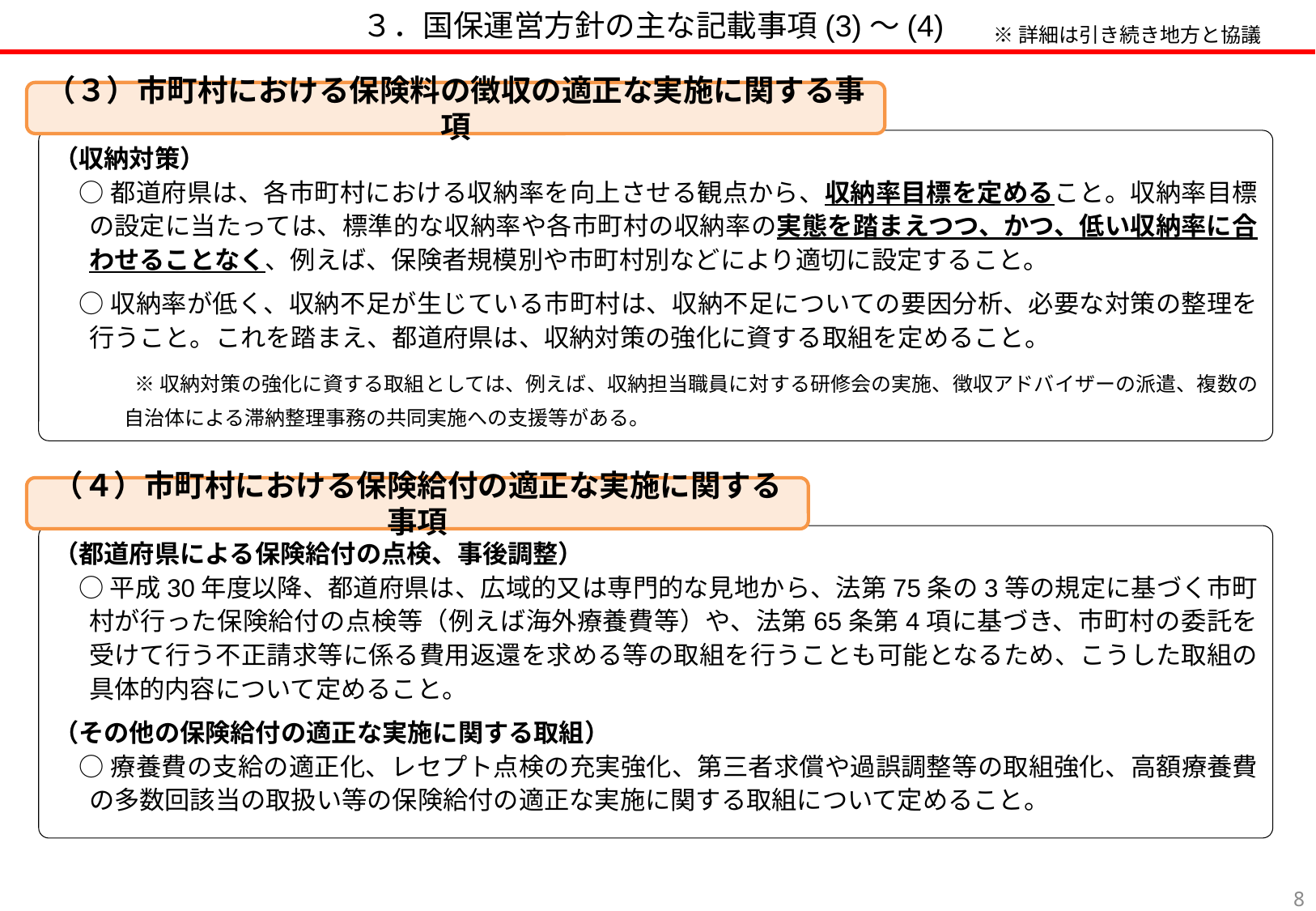

３．国保運営方針の主な記載事項(3)～(4)
※詳細は引き続き地方と協議
（３）市町村における保険料の徴収の適正な実施に関する事項
（収納対策）
　○ 都道府県は、各市町村における収納率を向上させる観点から、収納率目標を定めること。収納率目標の設定に当たっては、標準的な収納率や各市町村の収納率の実態を踏まえつつ、かつ、低い収納率に合わせることなく、例えば、保険者規模別や市町村別などにより適切に設定すること。
　○ 収納率が低く、収納不足が生じている市町村は、収納不足についての要因分析、必要な対策の整理を行うこと。これを踏まえ、都道府県は、収納対策の強化に資する取組を定めること。
　　　　※ 収納対策の強化に資する取組としては、例えば、収納担当職員に対する研修会の実施、徴収アドバイザーの派遣、複数の自治体による滞納整理事務の共同実施への支援等がある。
（４）市町村における保険給付の適正な実施に関する事項
（都道府県による保険給付の点検、事後調整）
　○ 平成30年度以降、都道府県は、広域的又は専門的な見地から、法第75条の3等の規定に基づく市町村が行った保険給付の点検等（例えば海外療養費等）や、法第65条第4項に基づき、市町村の委託を受けて行う不正請求等に係る費用返還を求める等の取組を行うことも可能となるため、こうした取組の具体的内容について定めること。
（その他の保険給付の適正な実施に関する取組）
　○ 療養費の支給の適正化、レセプト点検の充実強化、第三者求償や過誤調整等の取組強化、高額療養費の多数回該当の取扱い等の保険給付の適正な実施に関する取組について定めること。
8